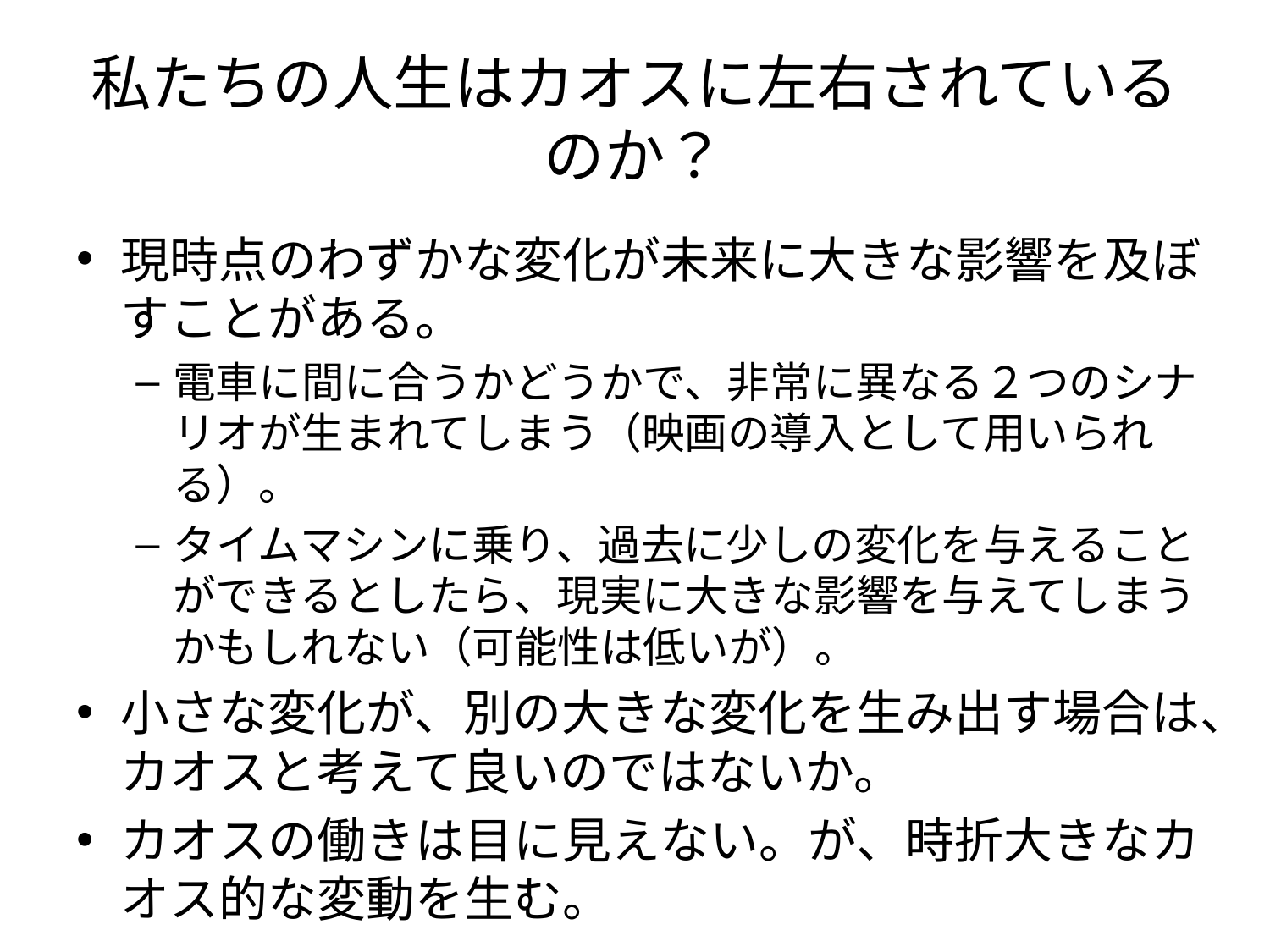

# 私たちの人生はカオスに左右されているのか？
現時点のわずかな変化が未来に大きな影響を及ぼすことがある。
電車に間に合うかどうかで、非常に異なる２つのシナリオが生まれてしまう（映画の導入として用いられる）。
タイムマシンに乗り、過去に少しの変化を与えることができるとしたら、現実に大きな影響を与えてしまうかもしれない（可能性は低いが）。
小さな変化が、別の大きな変化を生み出す場合は、カオスと考えて良いのではないか。
カオスの働きは目に見えない。が、時折大きなカオス的な変動を生む。